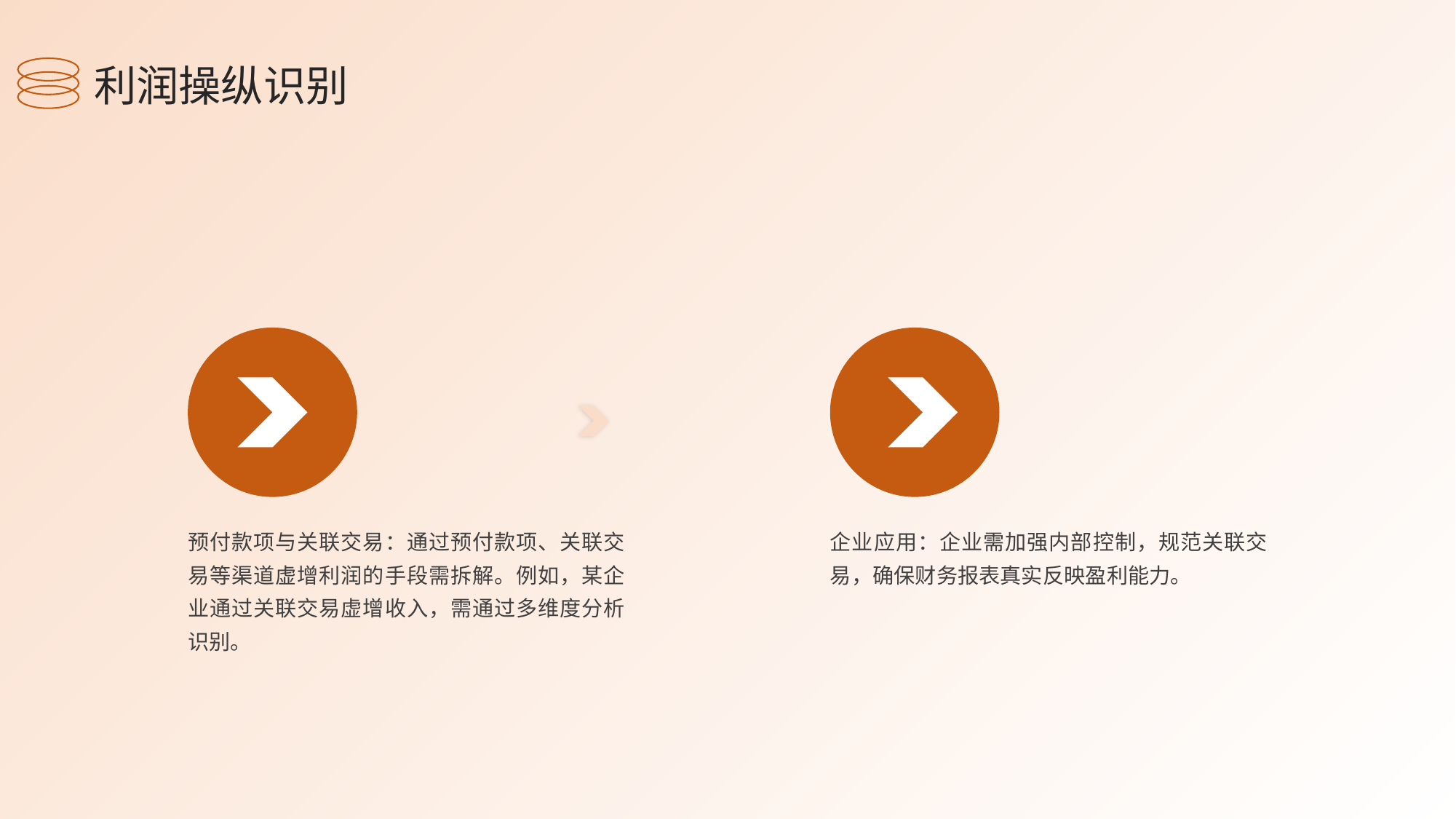

利润操纵识别

预付款项与关联交易：通过预付款项、关联交易等渠道虚增利润的手段需拆解。例如，某企业通过关联交易虚增收入，需通过多维度分析识别。
企业应用：企业需加强内部控制，规范关联交易，确保财务报表真实反映盈利能力。